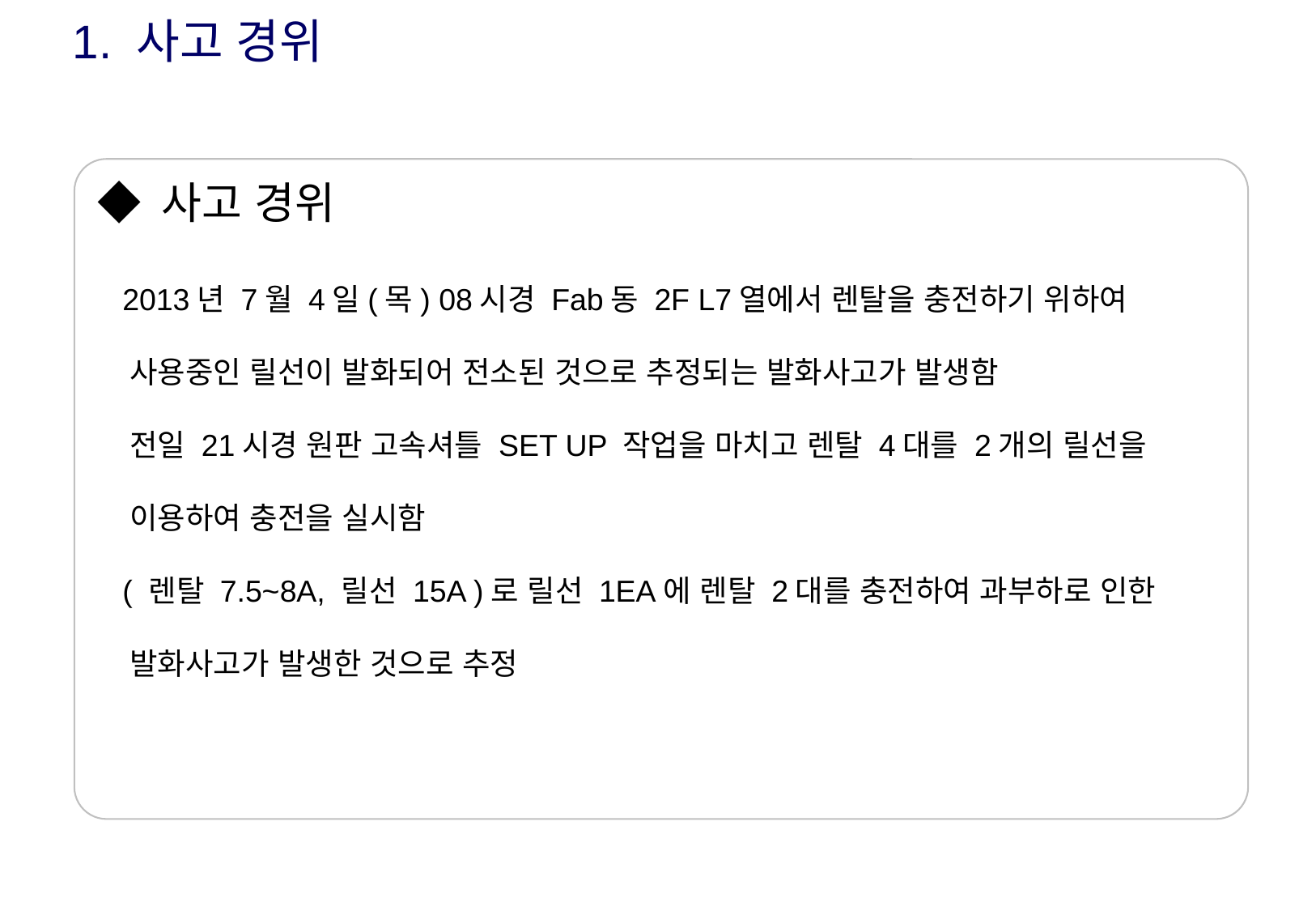

1. 사고 경위
◆ 사고 경위

   2013년 7월 4일(목) 08시경 Fab동 2F L7열에서 렌탈을 충전하기 위하여

   사용중인 릴선이 발화되어 전소된 것으로 추정되는 발화사고가 발생함

   전일 21시경 원판 고속셔틀 SET UP 작업을 마치고 렌탈 4대를 2개의 릴선을

   이용하여 충전을 실시함

   ( 렌탈 7.5~8A, 릴선 15A )로 릴선 1EA에 렌탈 2대를 충전하여 과부하로 인한

   발화사고가 발생한 것으로 추정